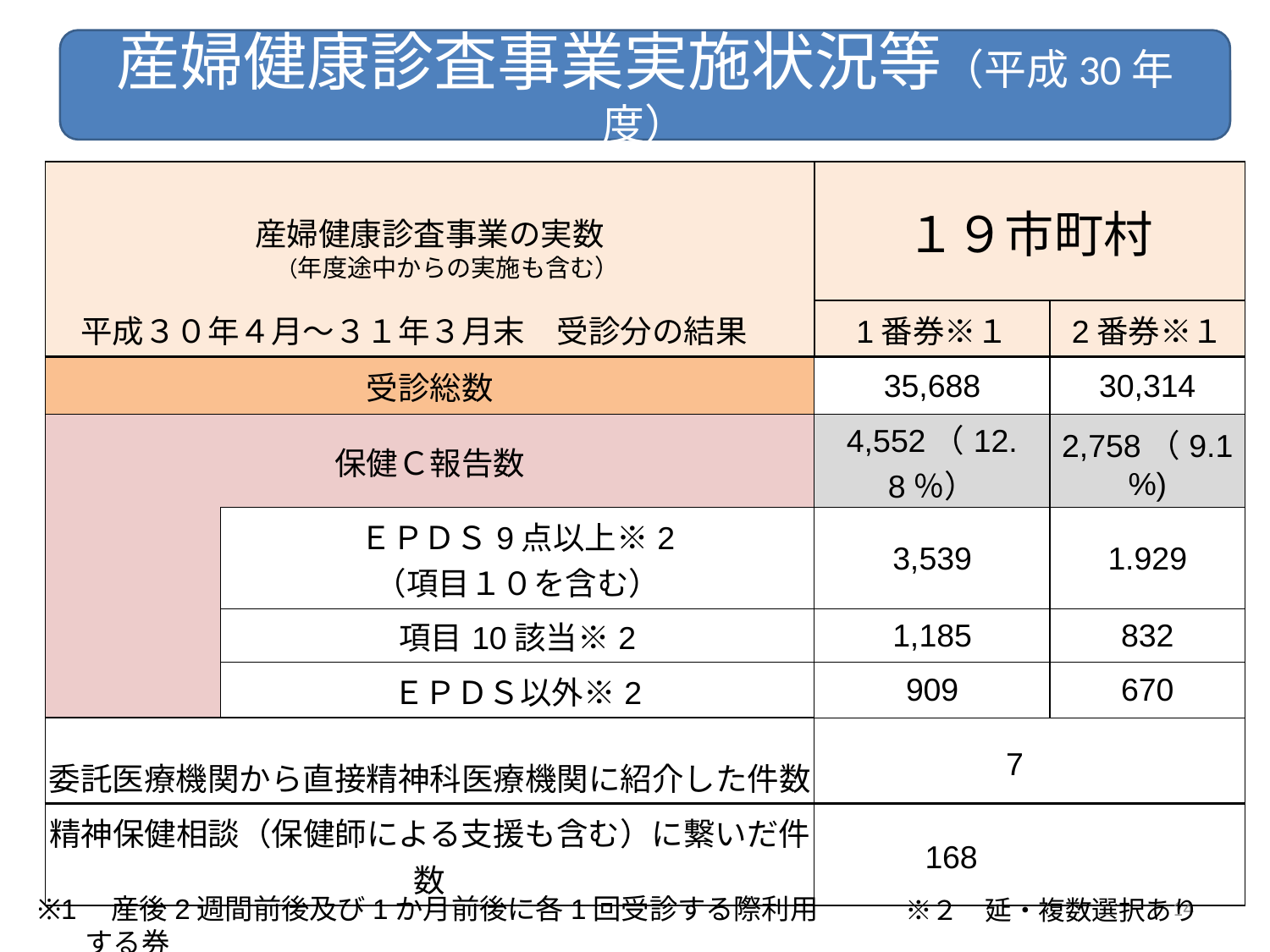

産婦健康診査事業実施状況等（平成30年度）
| 産婦健康診査事業の実数 |  | １９市町村 |  |
| --- | --- | --- | --- |
| 平成３０年４月～３１年３月末　受診分の結果 |  | 1番券※１ | 2番券※１ |
| 受診総数 |  | 35,688 | 30,314 |
| 保健Ｃ報告数 |  | 4,552（12.8％） | 2,758（9.1%) |
|  | ＥＰＤＳ9点以上※2 （項目１０を含む） | 3,539 | 1.929 |
|  | 項目10該当※2 | 1,185 | 832 |
|  | ＥＰＤＳ以外※2 | 909 | 670 |
| 委託医療機関から直接精神科医療機関に紹介した件数 |  | 7 |  |
| 精神保健相談（保健師による支援も含む）に繋いだ件数 |  | 168 |  |
　　　（年度途中からの実施も含む）
14
※1　産後2週間前後及び1か月前後に各1回受診する際利用する券
　　　※２　延・複数選択あり